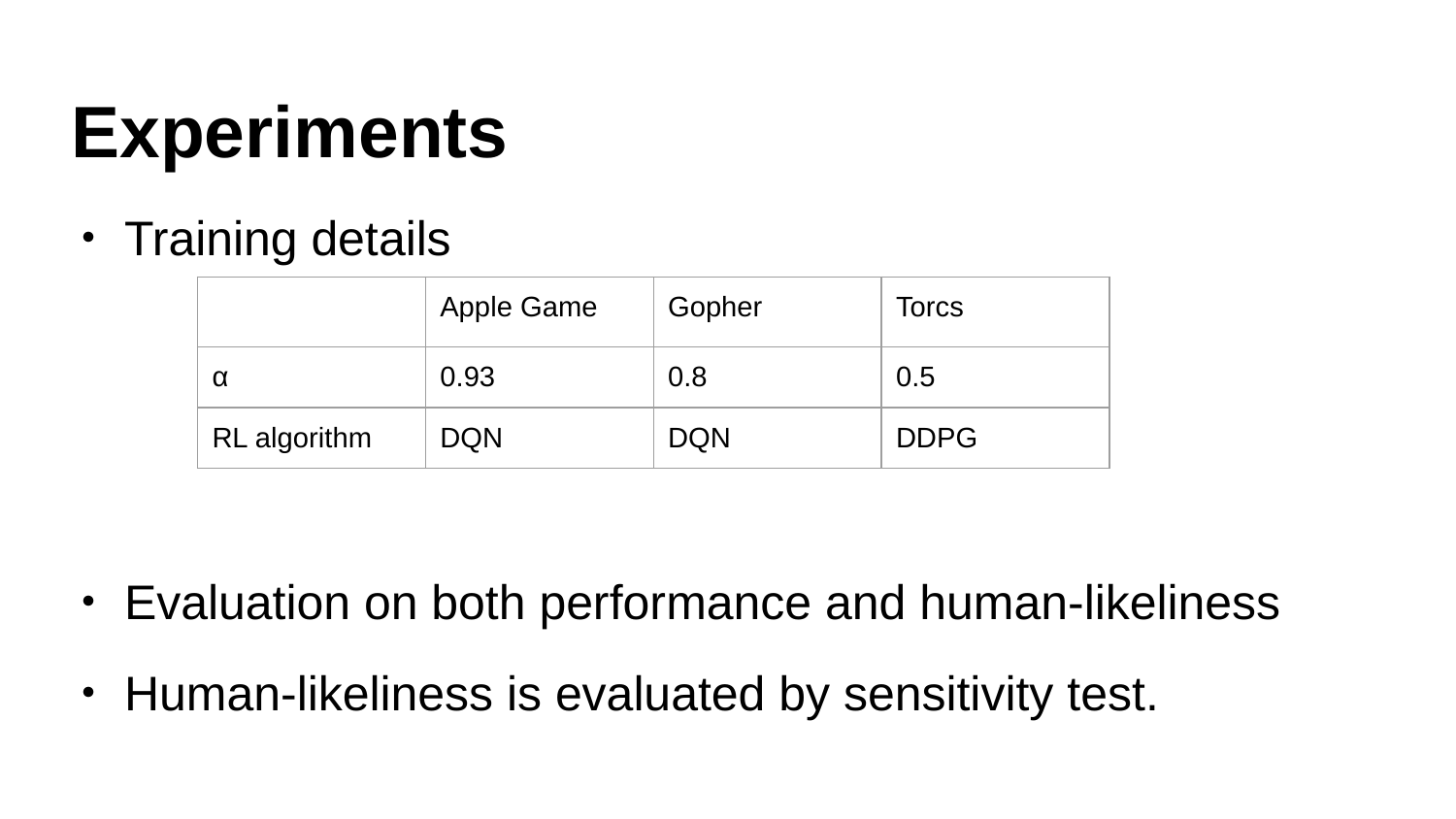

# Experiments
・Training details

・Evaluation on both performance and human-likeliness
・Human-likeliness is evaluated by sensitivity test.
|  | Apple Game | Gopher | Torcs |
| --- | --- | --- | --- |
| α | 0.93 | 0.8 | 0.5 |
| RL algorithm | DQN | DQN | DDPG |